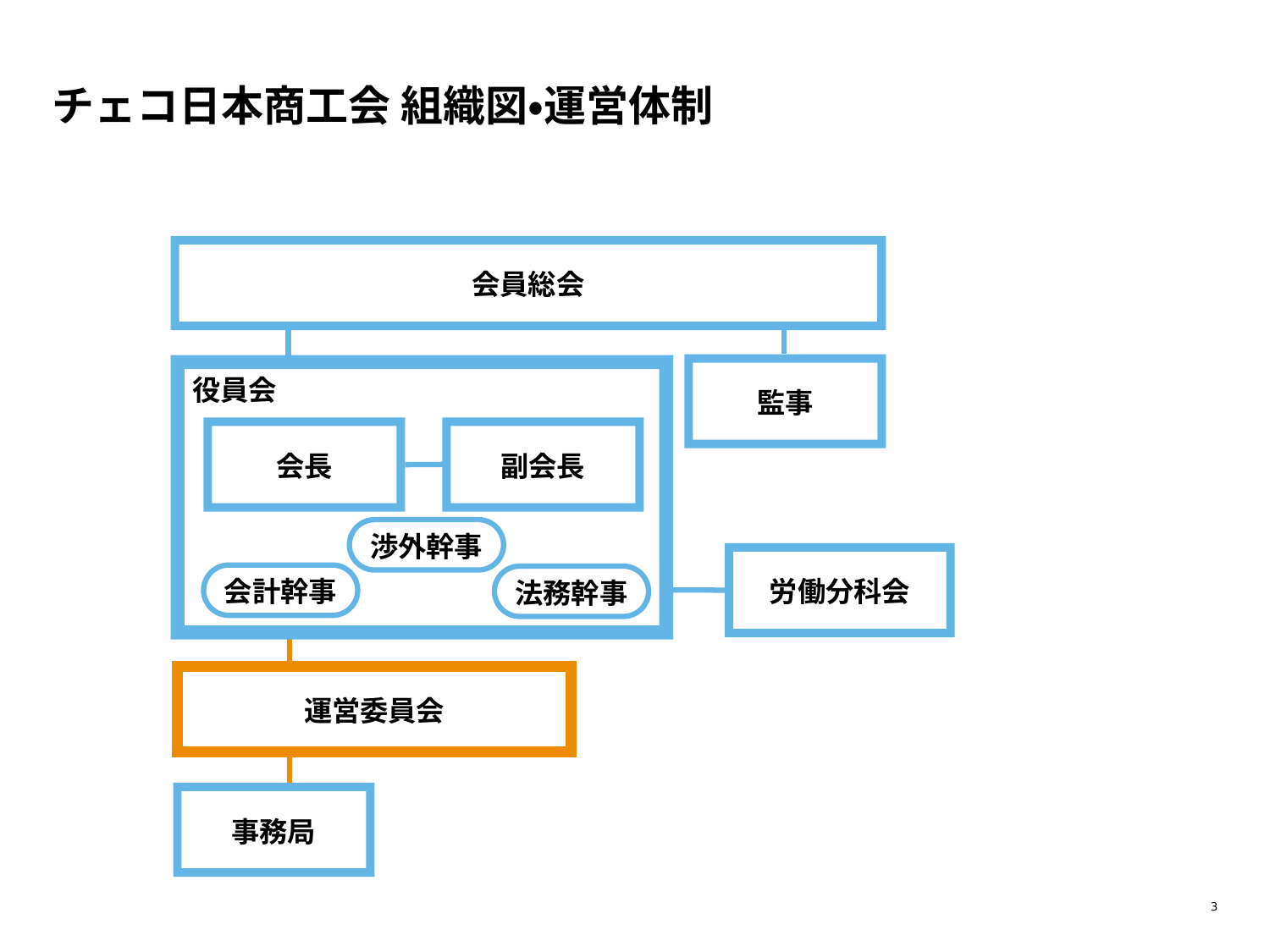

チェコ日本商工会 組織図・運営体制
会員総会

会長
副会長
運営委員会
事務局
監事
役員会
渉外幹事
労働分科会
会計幹事
法務幹事